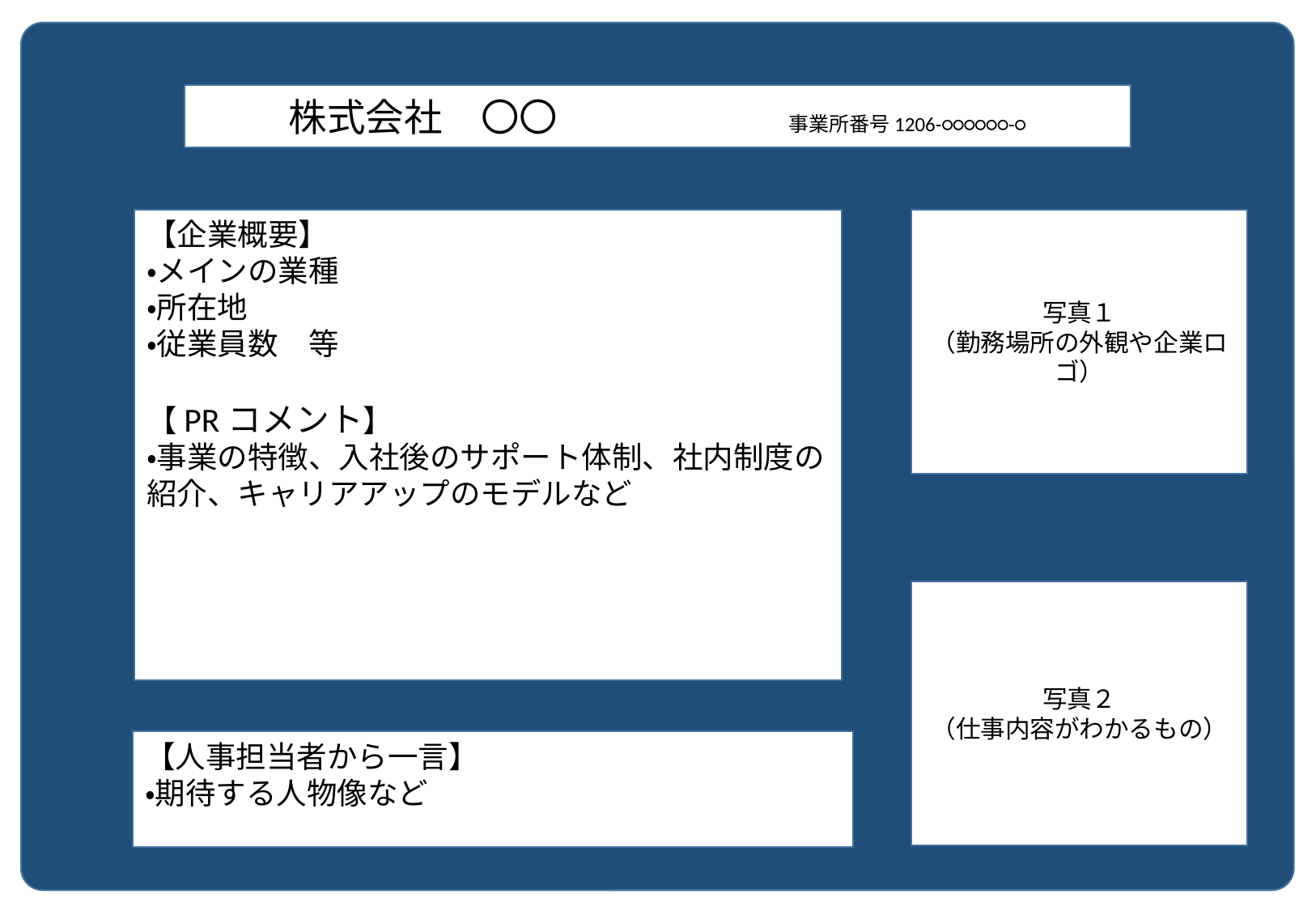

株式会社　〇〇　　　　　　事業所番号1206-○○○○○○-○
【企業概要】
・メインの業種
・所在地
・従業員数　等

【PRコメント】
・事業の特徴、入社後のサポート体制、社内制度の紹介、キャリアアップのモデルなど

写真１
（勤務場所の外観や企業ロゴ）
写真２
（仕事内容がわかるもの）
【人事担当者から一言】
・期待する人物像など